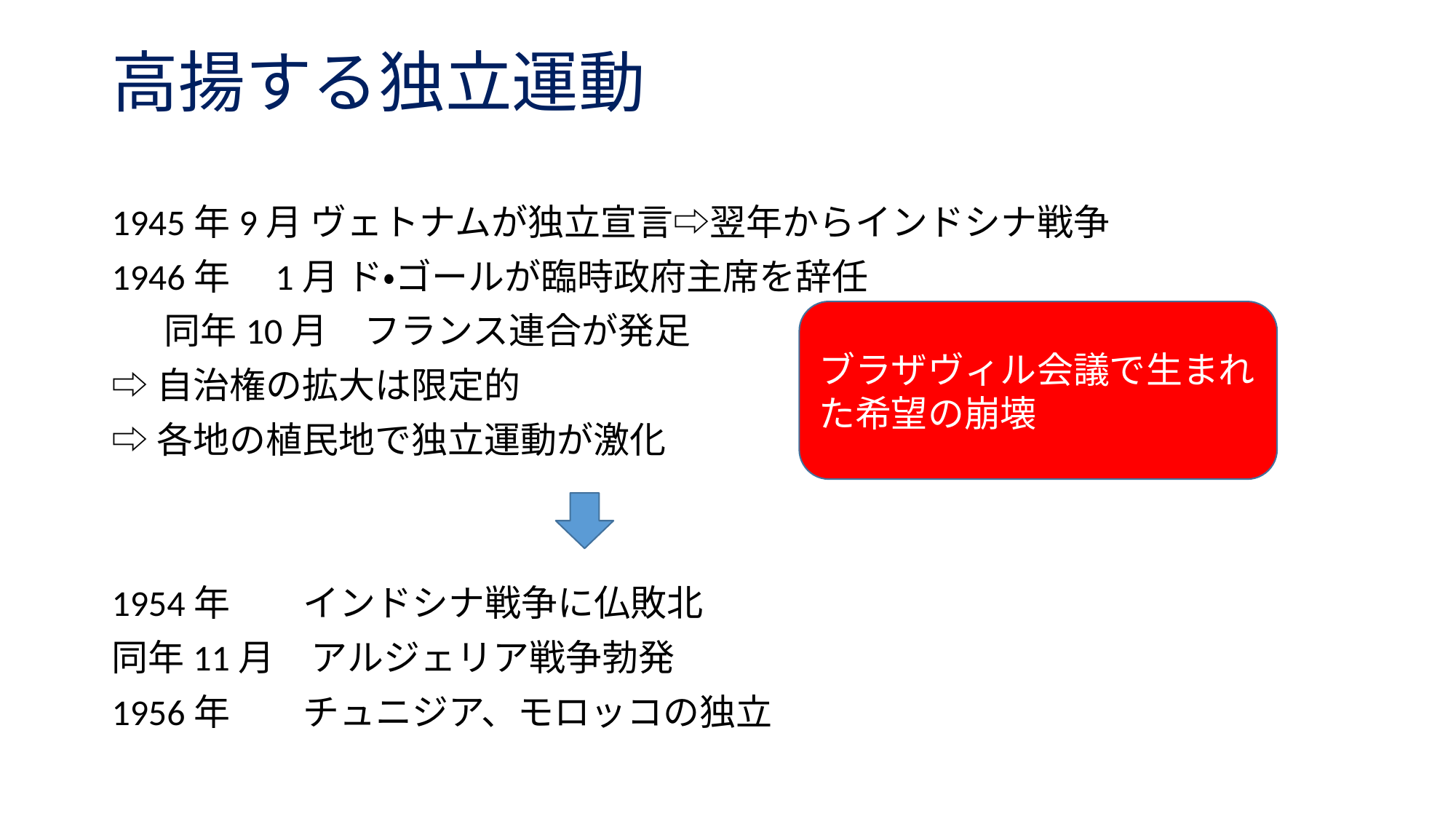

高揚する独立運動

1945年9月 ヴェトナムが独立宣言⇨翌年からインドシナ戦争
1946年　1月 ド・ゴールが臨時政府主席を辞任
　  同年10月　フランス連合が発足
⇨自治権の拡大は限定的
⇨各地の植民地で独立運動が激化

1954年　　インドシナ戦争に仏敗北
同年11月　アルジェリア戦争勃発
1956年　　チュニジア、モロッコの独立

#
ブラザヴィル会議で生まれた希望の崩壊